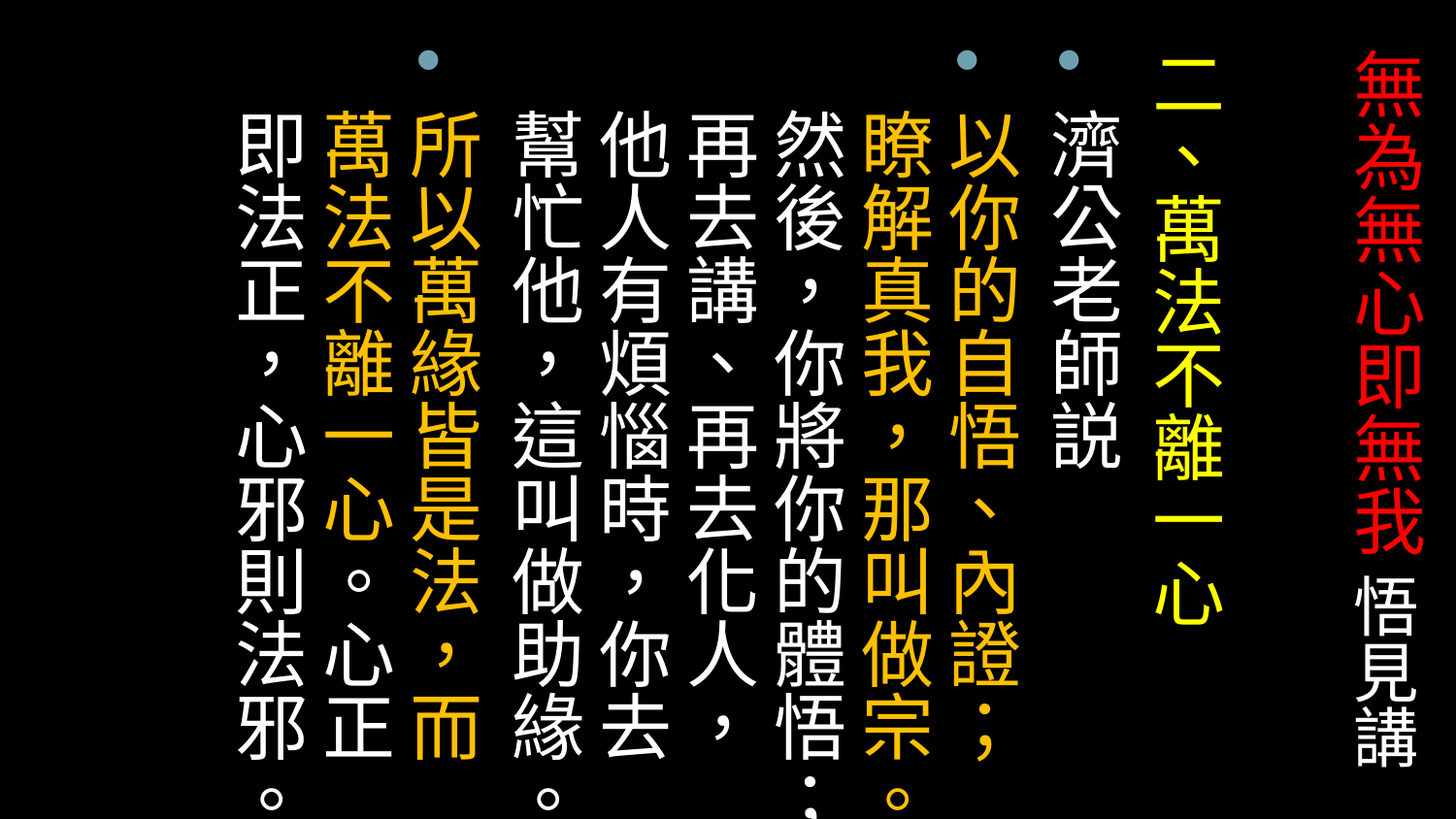

# 無為無心即無我 悟見講
二、萬法不離一心
濟公老師説
以你的自悟、內證；瞭解真我，那叫做宗。然後，你將你的體悟；再去講、再去化人，他人有煩惱時，你去幫忙他，這叫做助緣。
所以萬緣皆是法，而萬法不離一心。心正即法正，心邪則法邪。